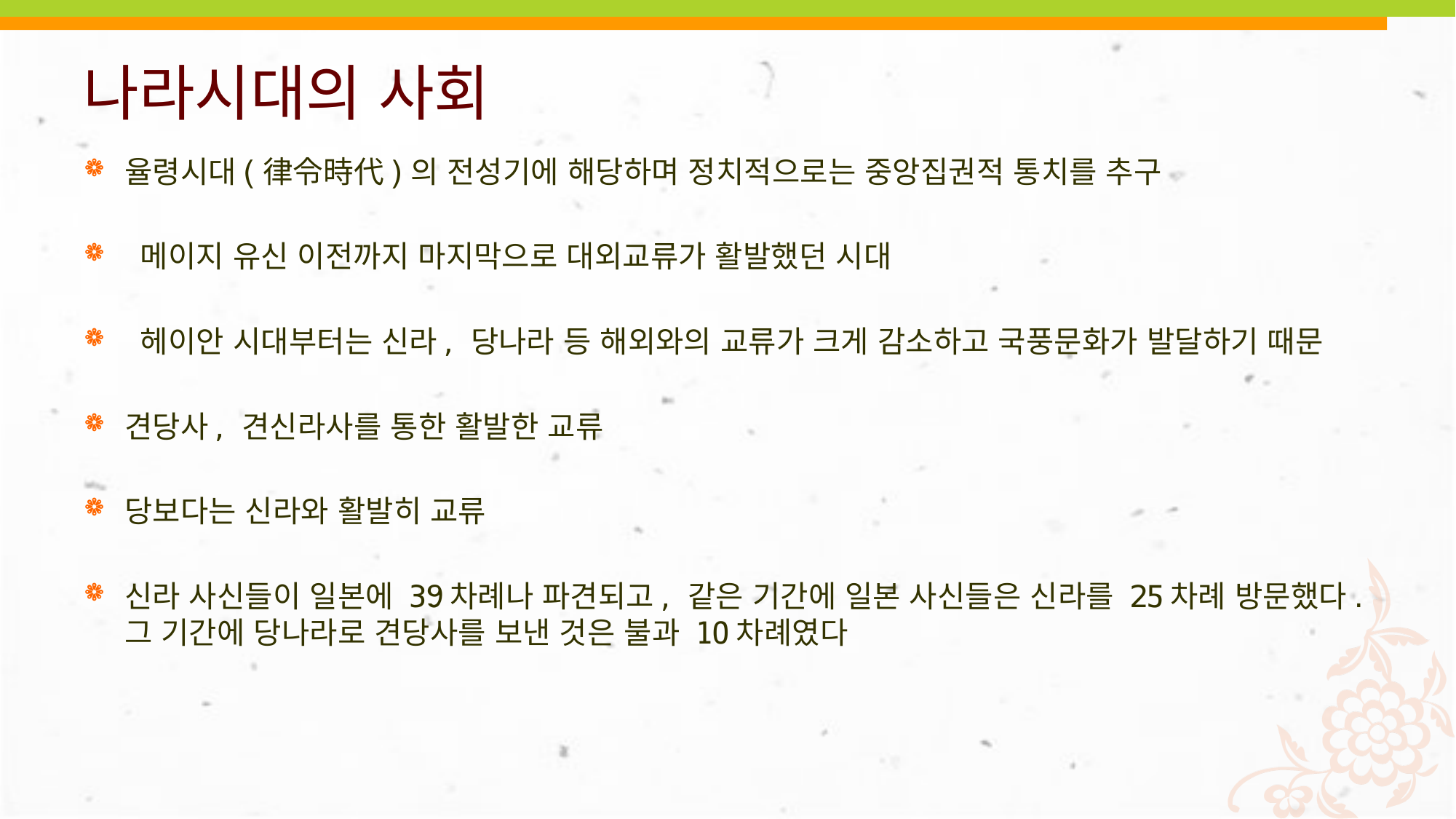

# 나라시대의 사회
율령시대(律令時代)의 전성기에 해당하며 정치적으로는 중앙집권적 통치를 추구

 메이지 유신 이전까지 마지막으로 대외교류가 활발했던 시대

 헤이안 시대부터는 신라, 당나라 등 해외와의 교류가 크게 감소하고 국풍문화가 발달하기 때문

견당사, 견신라사를 통한 활발한 교류

당보다는 신라와 활발히 교류

신라 사신들이 일본에 39차례나 파견되고, 같은 기간에 일본 사신들은 신라를 25차례 방문했다. 그 기간에 당나라로 견당사를 보낸 것은 불과 10차례였다